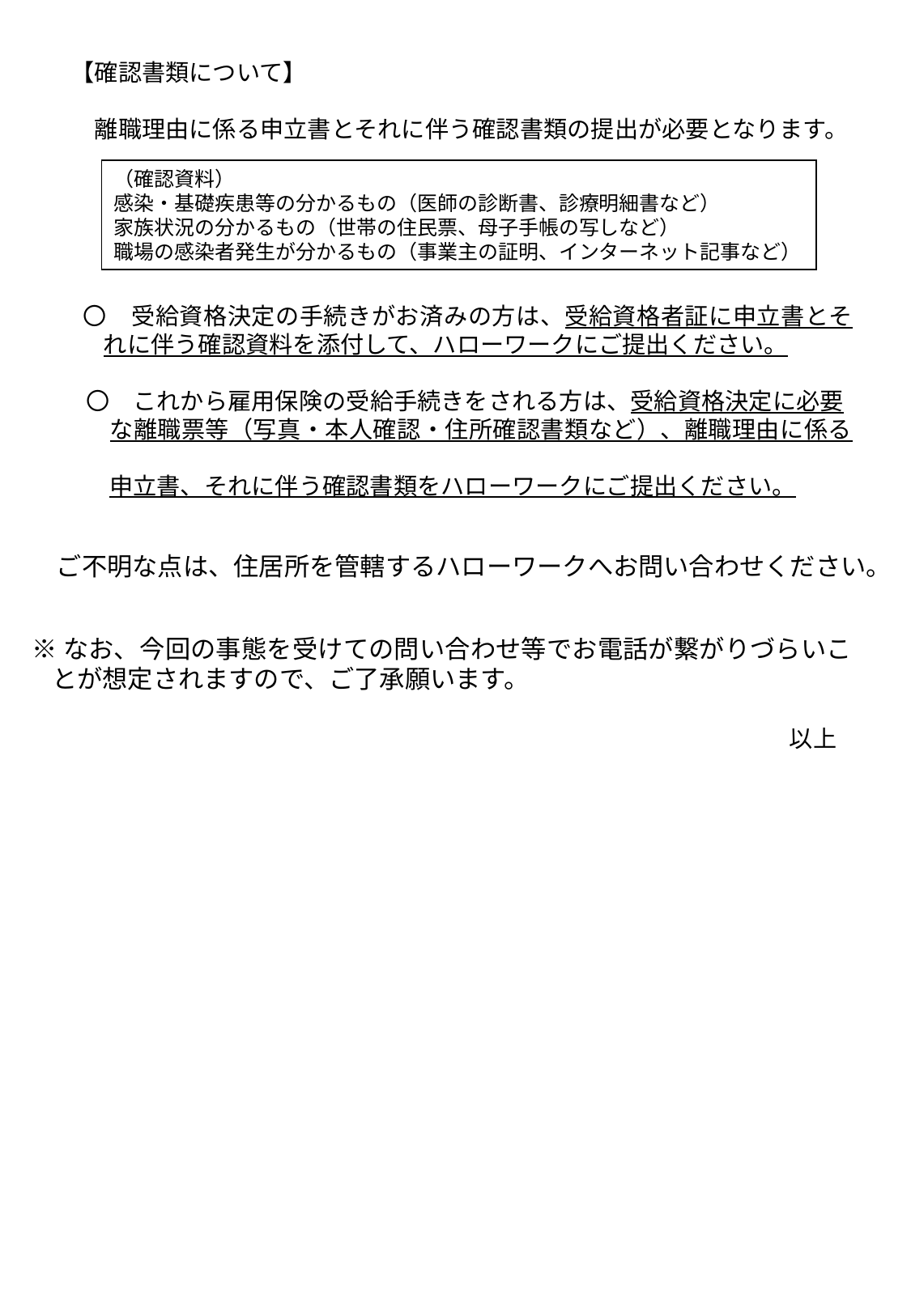

【確認書類について】

　離職理由に係る申立書とそれに伴う確認書類の提出が必要となります。

（確認資料）
感染・基礎疾患等の分かるもの（医師の診断書、診療明細書など）
家族状況の分かるもの（世帯の住民票、母子手帳の写しなど）
職場の感染者発生が分かるもの（事業主の証明、インターネット記事など）
〇　受給資格決定の手続きがお済みの方は、受給資格者証に申立書とそれに伴う確認資料を添付して、ハローワークにご提出ください。

〇　これから雇用保険の受給手続きをされる方は、受給資格決定に必要
　な離職票等（写真・本人確認・住所確認書類など）、離職理由に係る
　申立書、それに伴う確認書類をハローワークにご提出ください。
ご不明な点は、住居所を管轄するハローワークへお問い合わせください。
※なお、今回の事態を受けての問い合わせ等でお電話が繋がりづらいことが想定されますので、ご了承願います。

　　　　　　　　　　　　　　　　　　　　　　　　　　　　　　　　以上